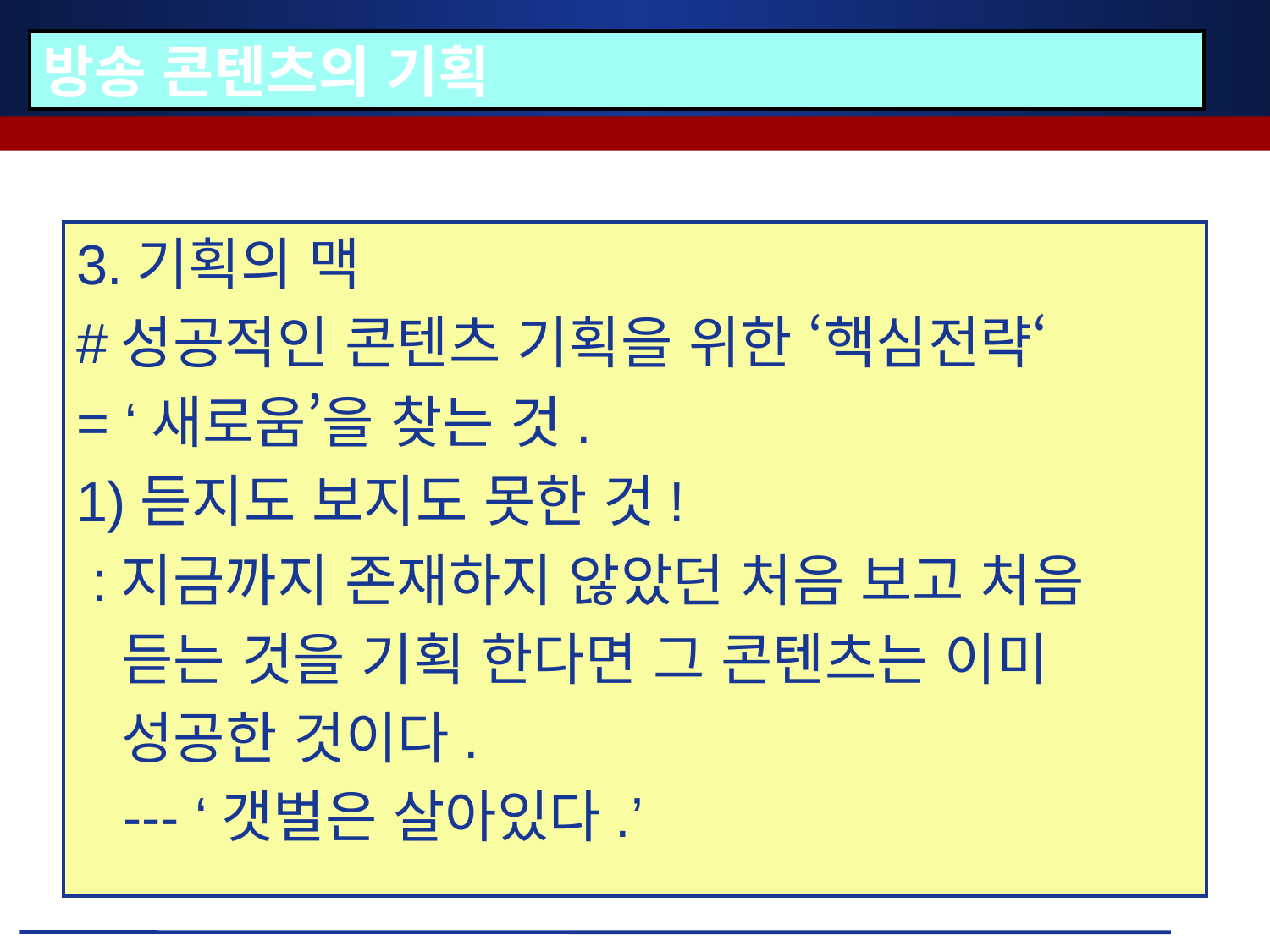

# 방송 콘텐츠의 기획
3.기획의 맥
#성공적인 콘텐츠 기획을 위한 ‘핵심전략‘
= ‘새로움’을 찾는 것.
1)듣지도 보지도 못한 것!
 :지금까지 존재하지 않았던 처음 보고 처음
  듣는 것을 기획 한다면 그 콘텐츠는 이미
  성공한 것이다.
   --- ‘갯벌은 살아있다.’